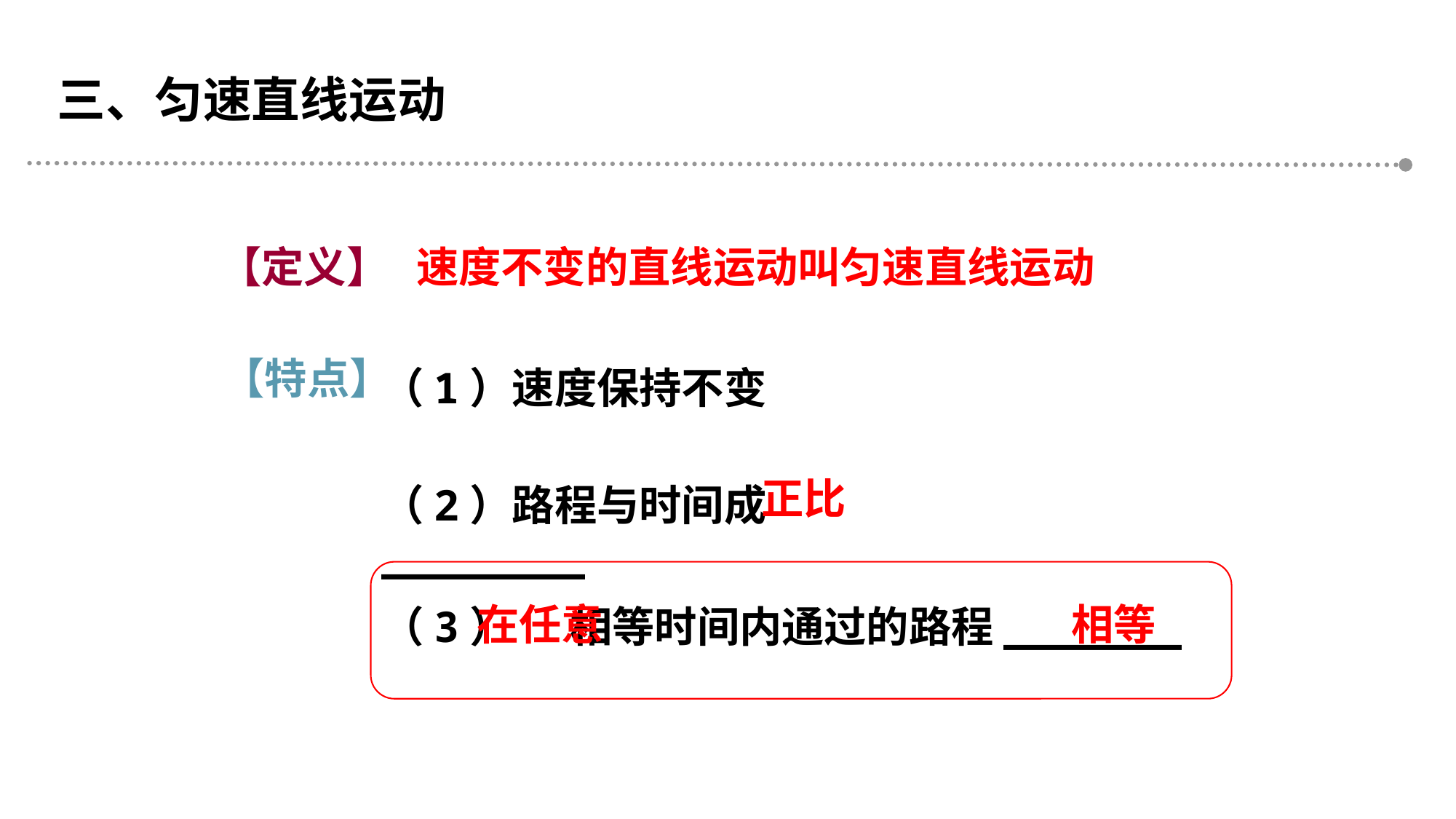

三、匀速直线运动

【定义】
速度不变的直线运动叫匀速直线运动
【特点】
（1）速度保持不变
正比
（2）路程与时间成________

（3）      相等时间内通过的路程_______

在任意
相等